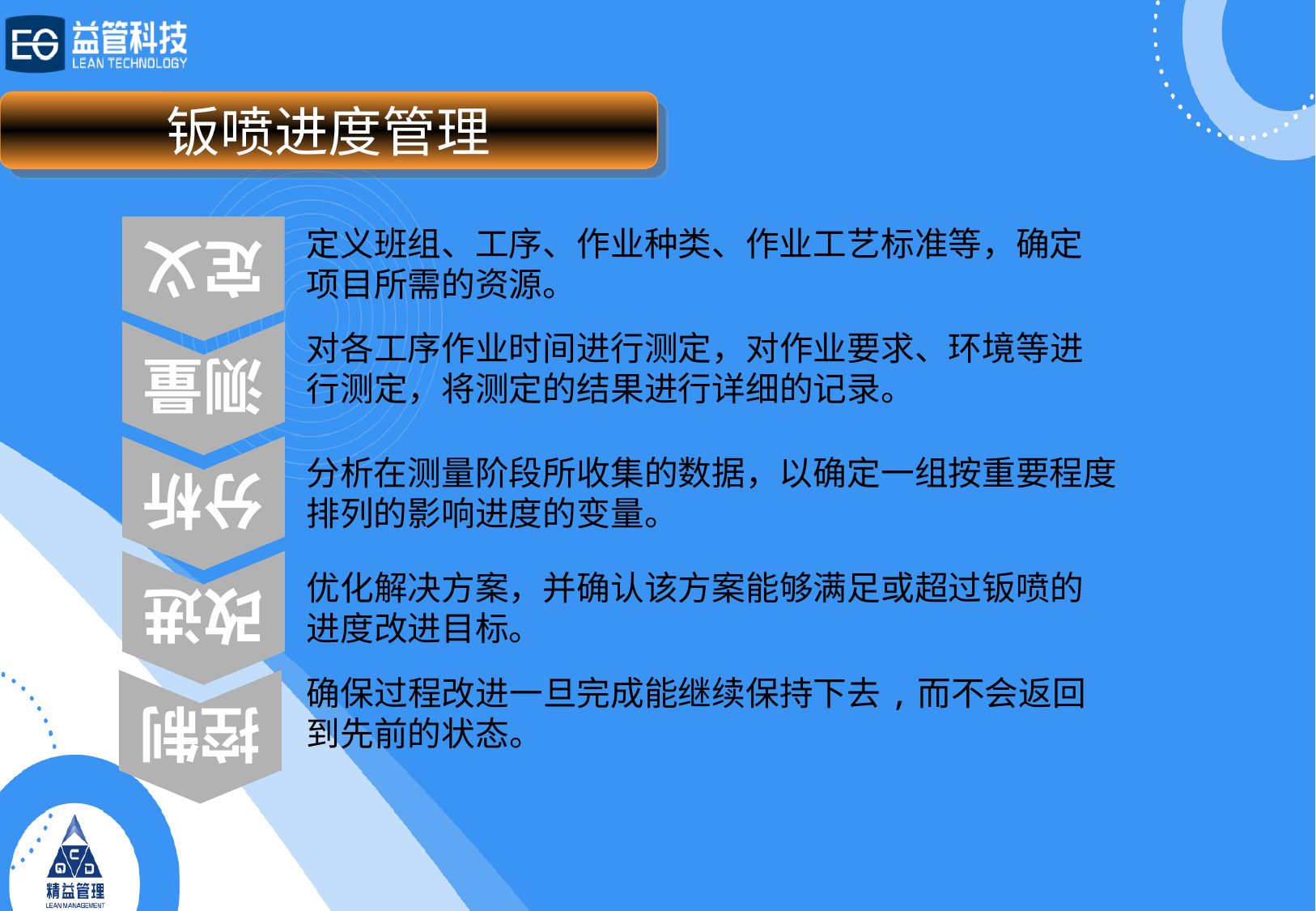

钣喷进度管理
定义班组、工序、作业种类、作业工艺标准等，确定项目所需的资源。
定义
对各工序作业时间进行测定，对作业要求、环境等进行测定，将测定的结果进行详细的记录。
测量

分析

分析在测量阶段所收集的数据，以确定一组按重要程度排列的影响进度的变量。
改进
优化解决方案，并确认该方案能够满足或超过钣喷的进度改进目标。

确保过程改进一旦完成能继续保持下去,而不会返回到先前的状态。
控制